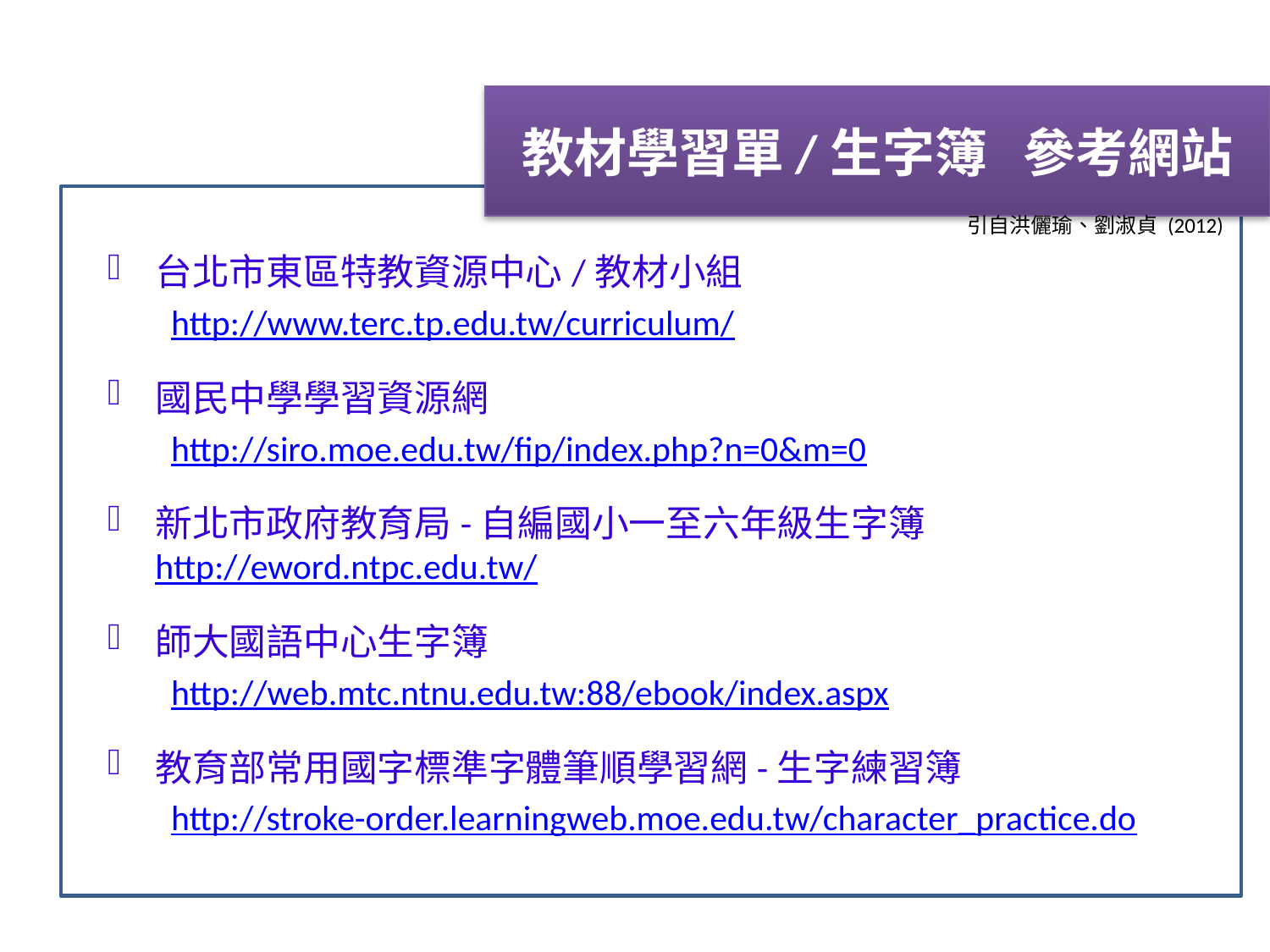

教材學習單/生字簿   參考網站

引自洪儷瑜、劉淑貞 (2012)
台北市東區特教資源中心/教材小組
http://www.terc.tp.edu.tw/curriculum/
國民中學學習資源網
http://siro.moe.edu.tw/fip/index.php?n=0&m=0
新北市政府教育局-自編國小一至六年級生字簿 http://eword.ntpc.edu.tw/
師大國語中心生字簿
http://web.mtc.ntnu.edu.tw:88/ebook/index.aspx
教育部常用國字標準字體筆順學習網-生字練習簿
http://stroke-order.learningweb.moe.edu.tw/character_practice.do